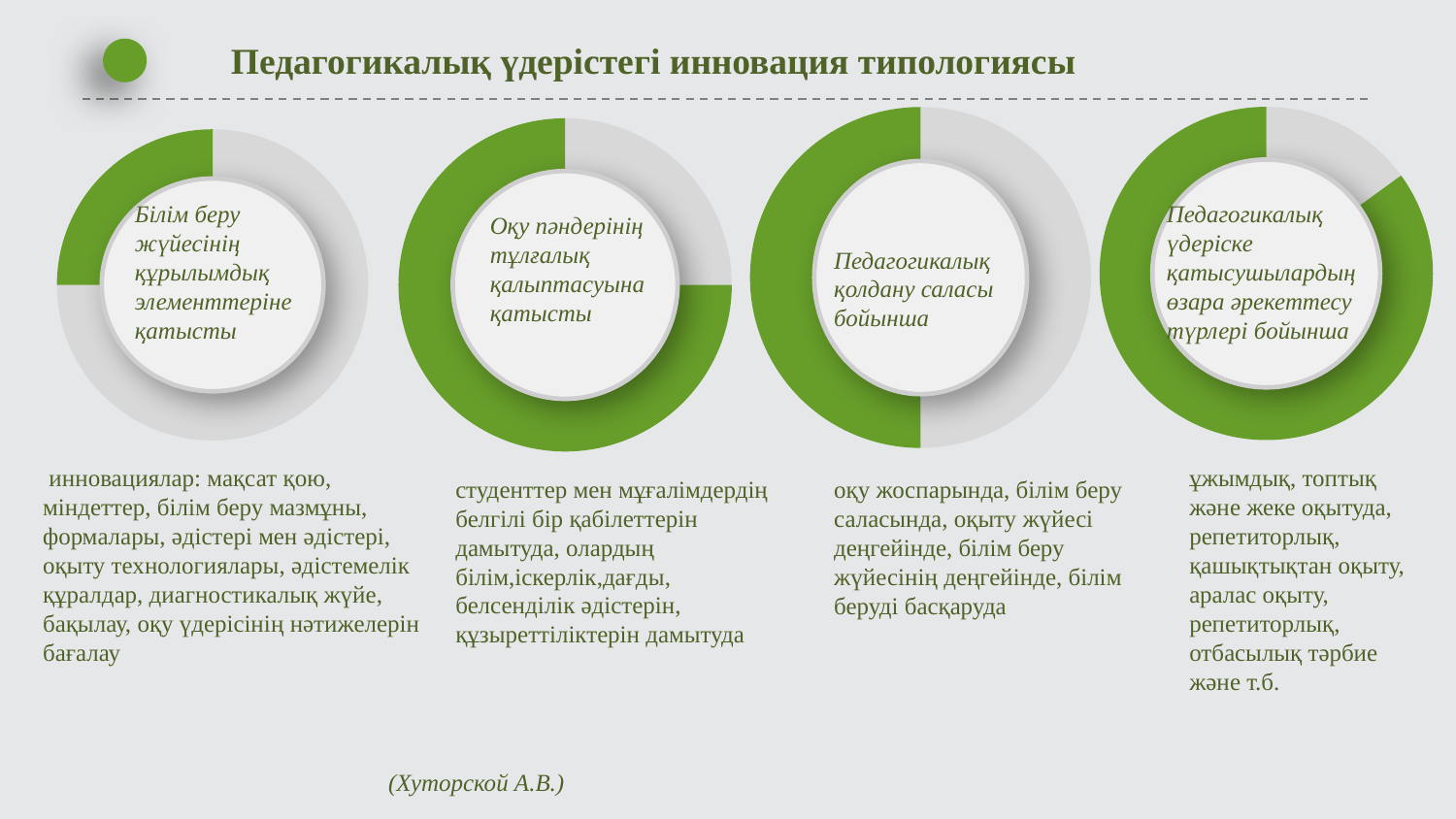

Педагогикалық үдерістегі инновация типологиясы

### Chart

| Category | 销售额 |
|---|---|
| 第一季度 | 50.0 |
| 第二季度 | 50.0 |

### Chart

| Category | 销售额 |
|---|---|
| 第一季度 | 15.0 |
| 第二季度 | 85.0 |

### Chart

| Category | 销售额 |
|---|---|
| 第一季度 | 25.0 |
| 第二季度 | 75.0 |

### Chart

| Category | 销售额 |
|---|---|
| 第一季度 | 75.0 |
| 第二季度 | 25.0 |

Білім беру жүйесінің құрылымдық элементтеріне қатысты
Педагогикалық үдеріске қатысушылардың өзара әрекеттесу түрлері бойынша
Оқу пәндерінің тұлғалық қалыптасуына қатысты
Педагогикалық қолдану саласы бойынша
 инновациялар: мақсат қою, міндеттер, білім беру мазмұны, формалары, әдістері мен әдістері, оқыту технологиялары, әдістемелік құралдар, диагностикалық жүйе, бақылау, оқу үдерісінің нәтижелерін бағалау

ұжымдық, топтық және жеке оқытуда, репетиторлық, қашықтықтан оқыту, аралас оқыту, репетиторлық, отбасылық тәрбие және т.б.
студенттер мен мұғалімдердің белгілі бір қабілеттерін дамытуда, олардың білім,іскерлік,дағды, белсенділік әдістерін, құзыреттіліктерін дамытуда
оқу жоспарында, білім беру саласында, оқыту жүйесі деңгейінде, білім беру жүйесінің деңгейінде, білім беруді басқаруда

(Хуторской А.В.)
延时符